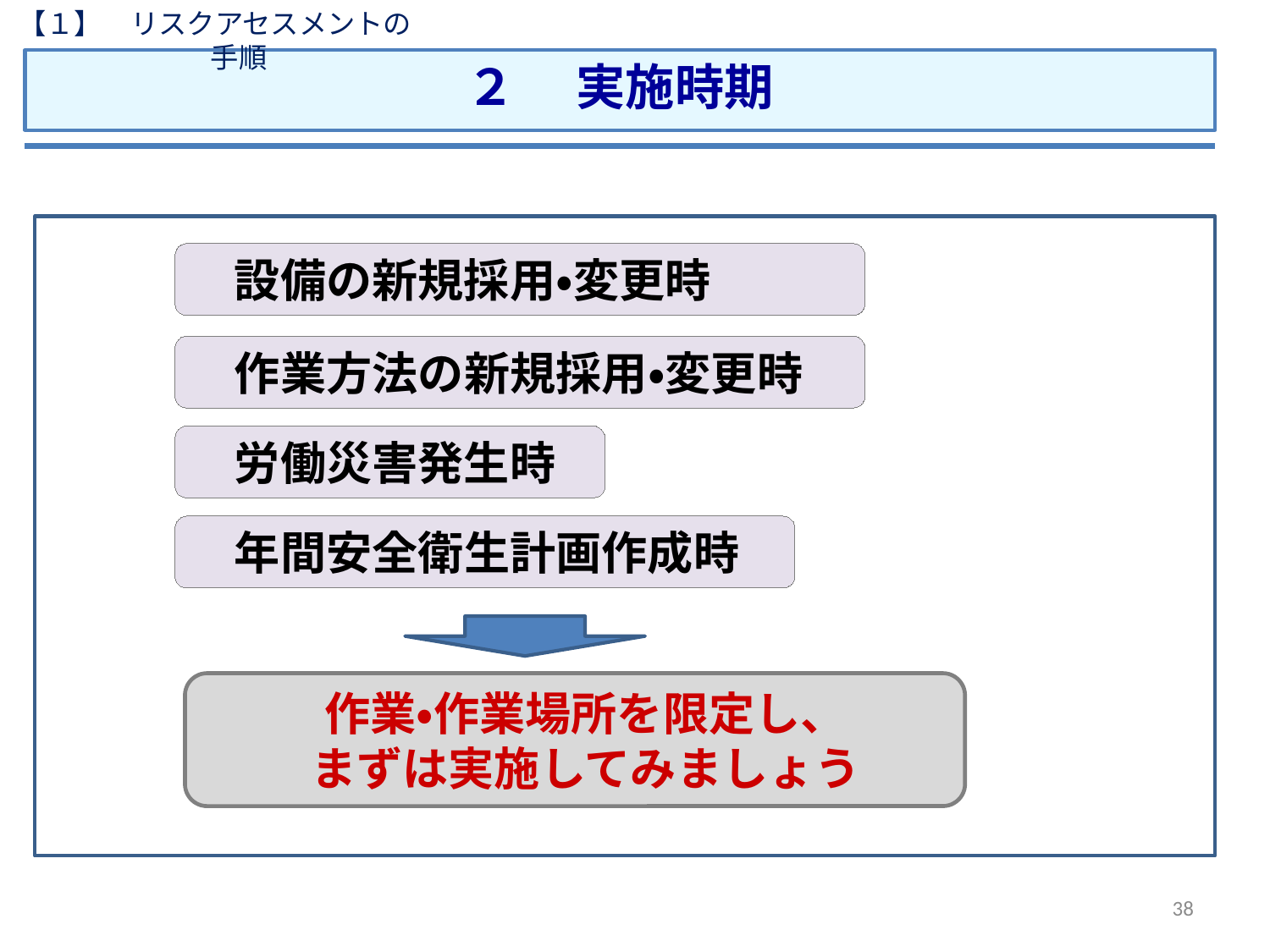

【１】　リスクアセスメントの手順
２　 実施時期

　設備の新規採用・変更時
　作業方法の新規採用・変更時
　労働災害発生時
　年間安全衛生計画作成時

 作業・作業場所を限定し、
 まずは実施してみましょう
38